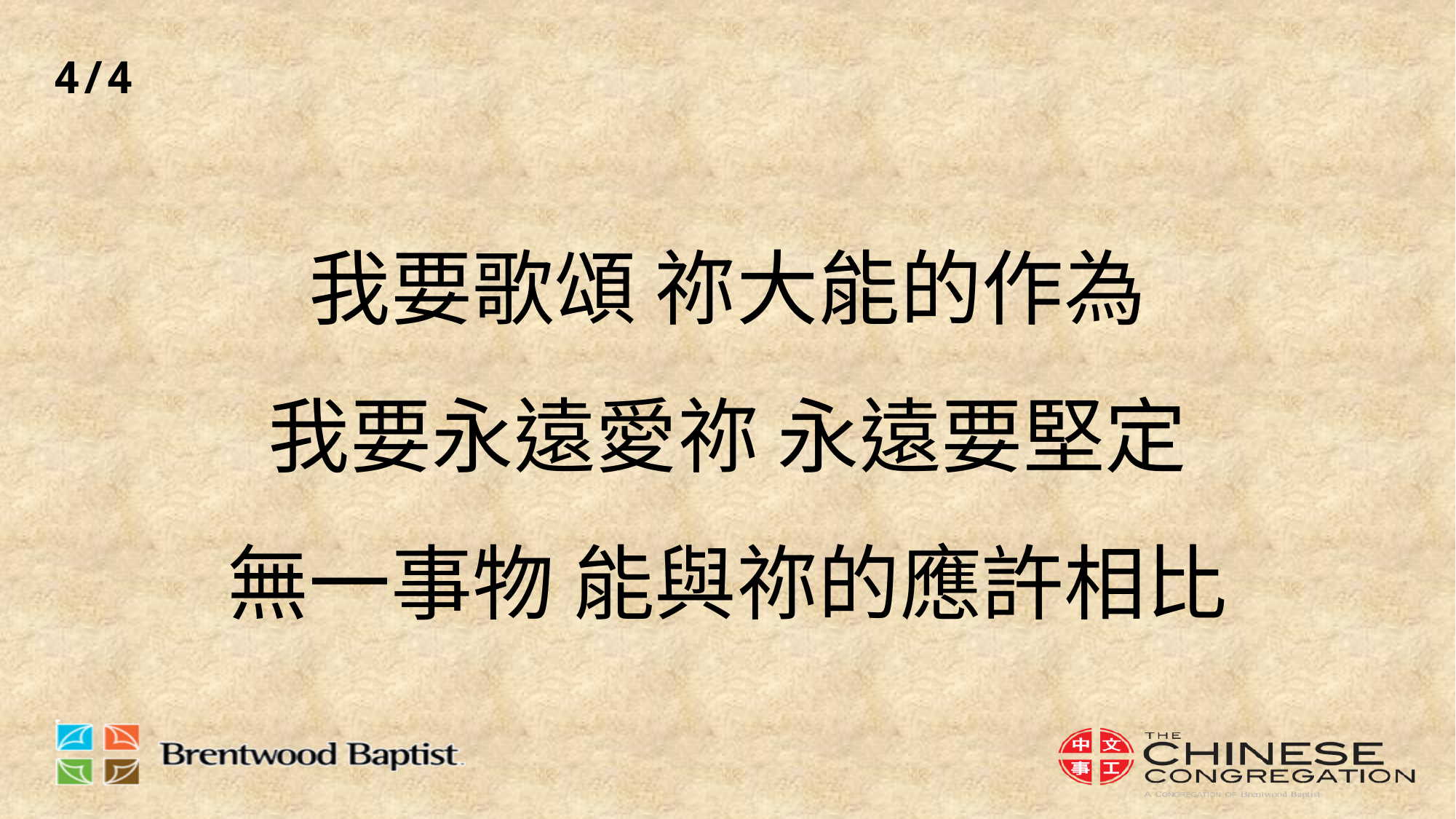

4/4
# 我要歌頌 祢大能的作為 我要永遠愛祢 永遠要堅定 無一事物 能與祢的應許相比